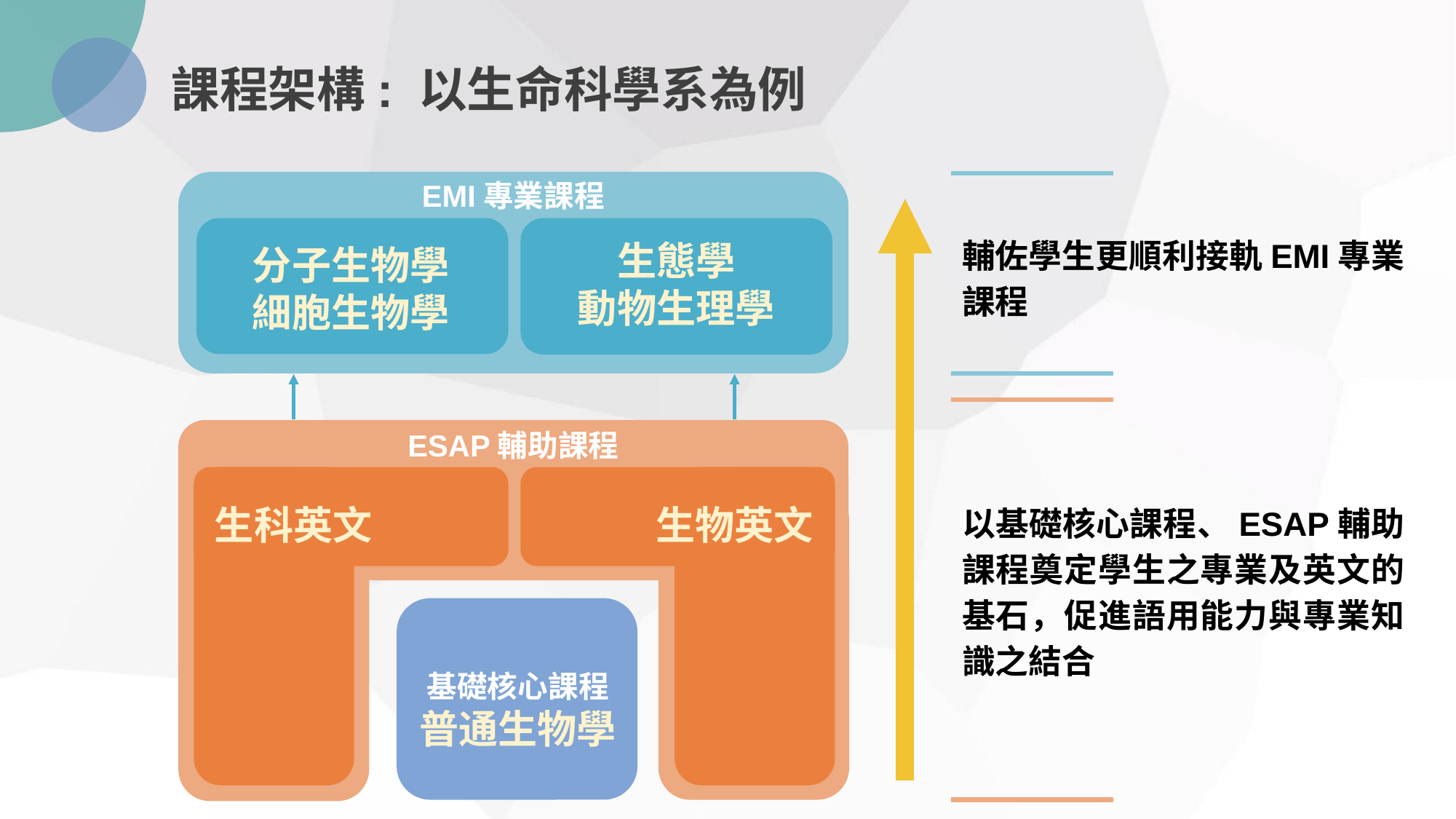

課程架構: 以生命科學系為例
EMI專業課程

輔佐學生更順利接軌EMI專業課程

生態學
動物生理學
分子生物學
細胞生物學
ESAP輔助課程

以基礎核心課程、ESAP輔助課程奠定學生之專業及英文的基石，促進語用能力與專業知識之結合

生科英文
生物英文

基礎核心課程
普通生物學